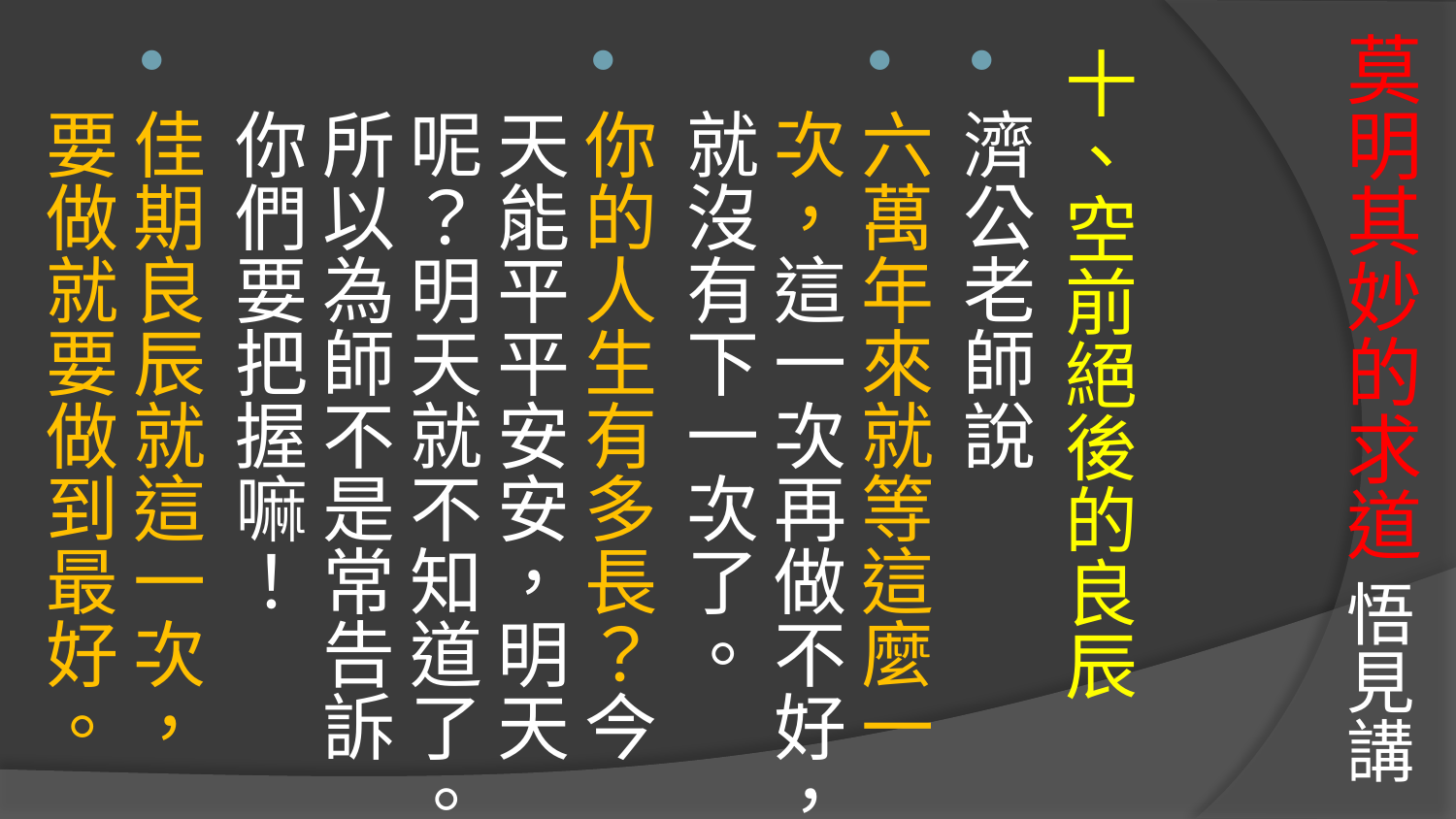

# 莫明其妙的求道 悟見講
十、空前絕後的良辰
濟公老師說
六萬年來就等這麼一次，這一次再做不好，就沒有下一次了。
你的人生有多長？今天能平平安安，明天呢？明天就不知道了。所以為師不是常告訴你們要把握嘛！
佳期良辰就這一次，要做就要做到最好。